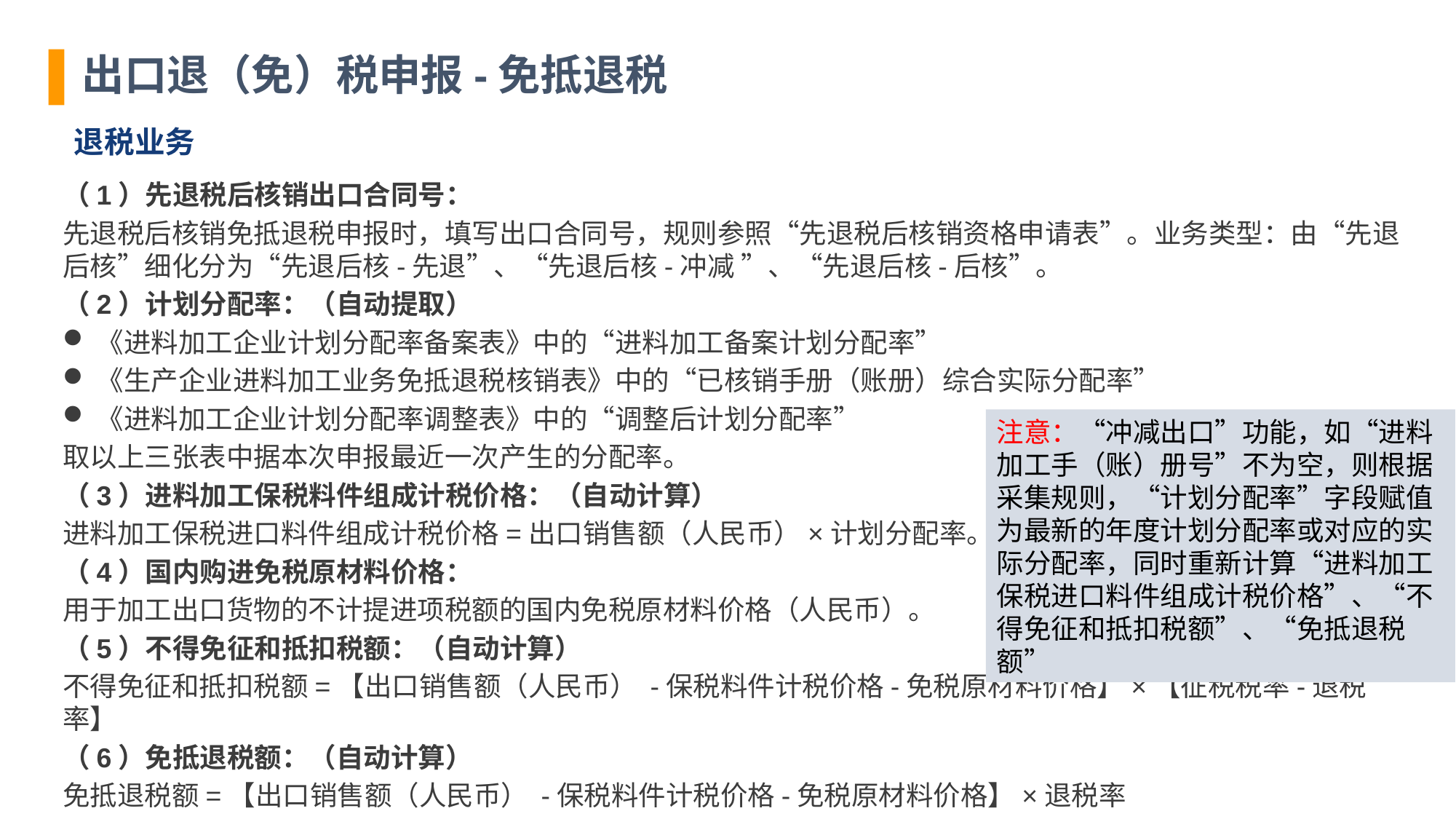

出口退（免）税申报-免抵退税

退税业务
（1）先退税后核销出口合同号：
先退税后核销免抵退税申报时，填写出口合同号，规则参照“先退税后核销资格申请表”。业务类型：由“先退后核”细化分为“先退后核-先退”、“先退后核-冲减 ”、“先退后核-后核”。
（2）计划分配率：（自动提取）
《进料加工企业计划分配率备案表》中的“进料加工备案计划分配率”
《生产企业进料加工业务免抵退税核销表》中的“已核销手册（账册）综合实际分配率”
《进料加工企业计划分配率调整表》中的“调整后计划分配率”
取以上三张表中据本次申报最近一次产生的分配率。
（3）进料加工保税料件组成计税价格：（自动计算）
进料加工保税进口料件组成计税价格=出口销售额（人民币）×计划分配率。
（4）国内购进免税原材料价格：
用于加工出口货物的不计提进项税额的国内免税原材料价格（人民币）。
（5）不得免征和抵扣税额：（自动计算）
不得免征和抵扣税额=【出口销售额（人民币） -保税料件计税价格-免税原材料价格】×【征税税率-退税率】
（6）免抵退税额：（自动计算）
免抵退税额=【出口销售额（人民币） -保税料件计税价格-免税原材料价格】×退税率

注意：“冲减出口”功能，如“进料加工手（账）册号”不为空，则根据采集规则，“计划分配率”字段赋值为最新的年度计划分配率或对应的实际分配率，同时重新计算“进料加工保税进口料件组成计税价格”、“不得免征和抵扣税额”、“免抵退税额”